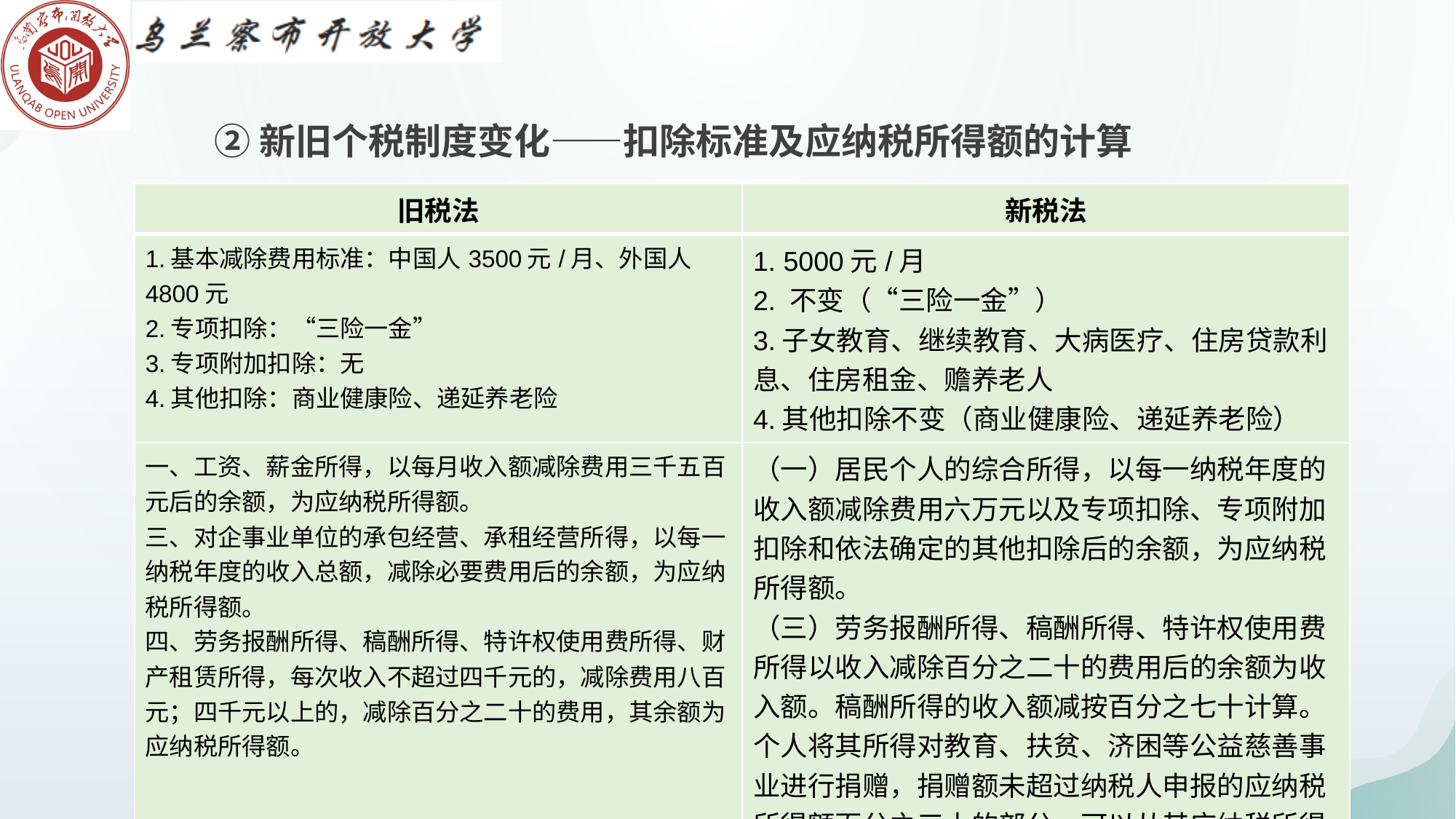

②新旧个税制度变化——扣除标准及应纳税所得额的计算
| 旧税法 | 新税法 |
| --- | --- |
| 1.基本减除费用标准：中国人3500元/月、外国人4800元 2.专项扣除：“三险一金” 3.专项附加扣除：无 4.其他扣除：商业健康险、递延养老险 | 1. 5000元/月 2. 不变（“三险一金”） 3.子女教育、继续教育、大病医疗、住房贷款利息、住房租金、赡养老人 4.其他扣除不变（商业健康险、递延养老险） |
| 一、工资、薪金所得，以每月收入额减除费用三千五百元后的余额，为应纳税所得额。 三、对企事业单位的承包经营、承租经营所得，以每一纳税年度的收入总额，减除必要费用后的余额，为应纳税所得额。 四、劳务报酬所得、稿酬所得、特许权使用费所得、财产租赁所得，每次收入不超过四千元的，减除费用八百元；四千元以上的，减除百分之二十的费用，其余额为应纳税所得额。 | （一）居民个人的综合所得，以每一纳税年度的收入额减除费用六万元以及专项扣除、专项附加扣除和依法确定的其他扣除后的余额，为应纳税所得额。 （三）劳务报酬所得、稿酬所得、特许权使用费所得以收入减除百分之二十的费用后的余额为收入额。稿酬所得的收入额减按百分之七十计算。 个人将其所得对教育、扶贫、济困等公益慈善事业进行捐赠，捐赠额未超过纳税人申报的应纳税所得额百分之三十的部分，可以从其应纳税所得额中扣除；国务院规定对公益慈善事业捐赠实行全额税前扣除的，从其规定。 |